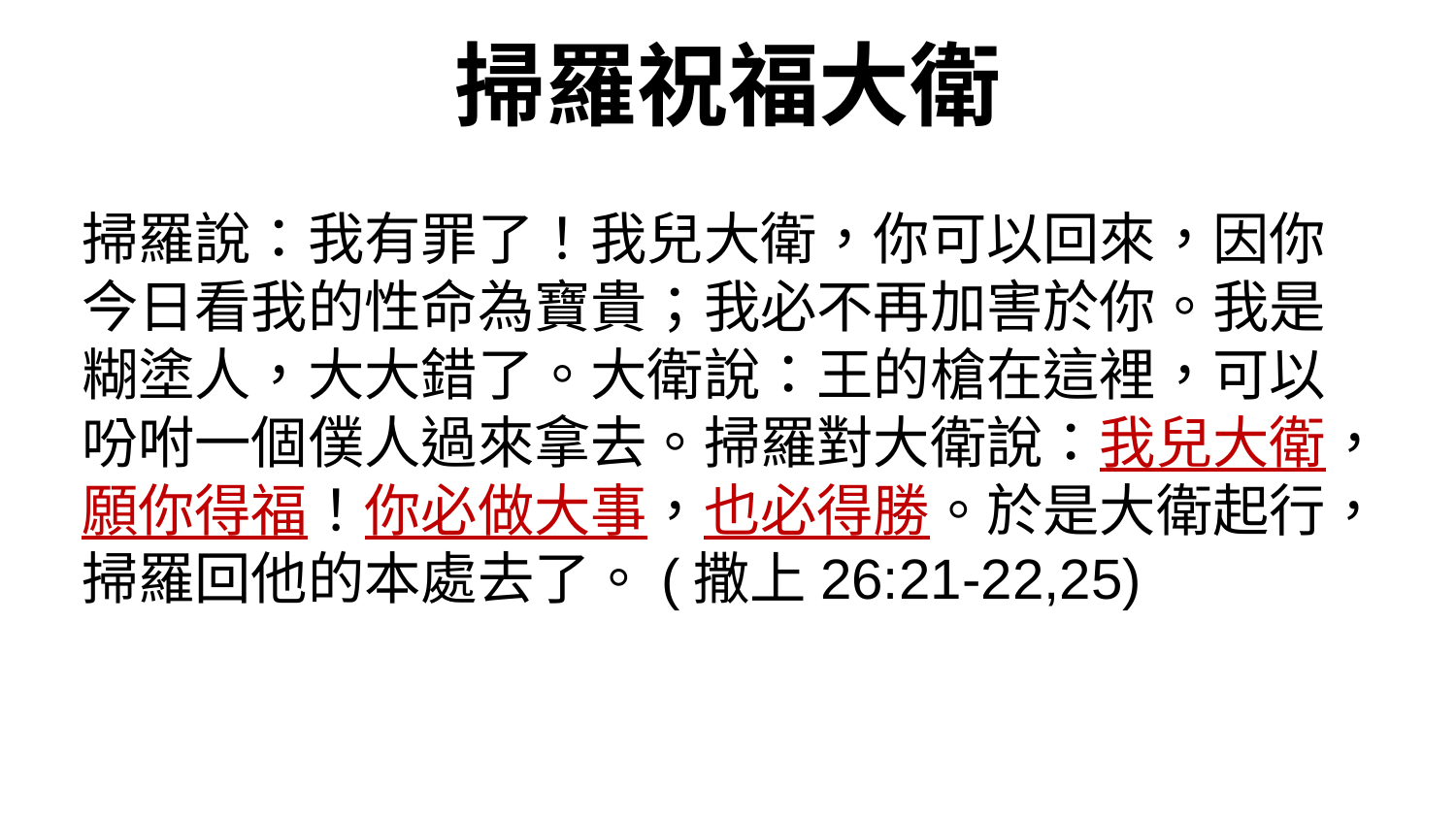

掃羅祝福大衛
掃羅說：我有罪了！我兒大衛，你可以回來，因你今日看我的性命為寶貴；我必不再加害於你。我是糊塗人，大大錯了。大衛說：王的槍在這裡，可以吩咐一個僕人過來拿去。掃羅對大衛說：我兒大衛，願你得福！你必做大事，也必得勝。於是大衛起行，掃羅回他的本處去了。(撒上26:21-22,25)